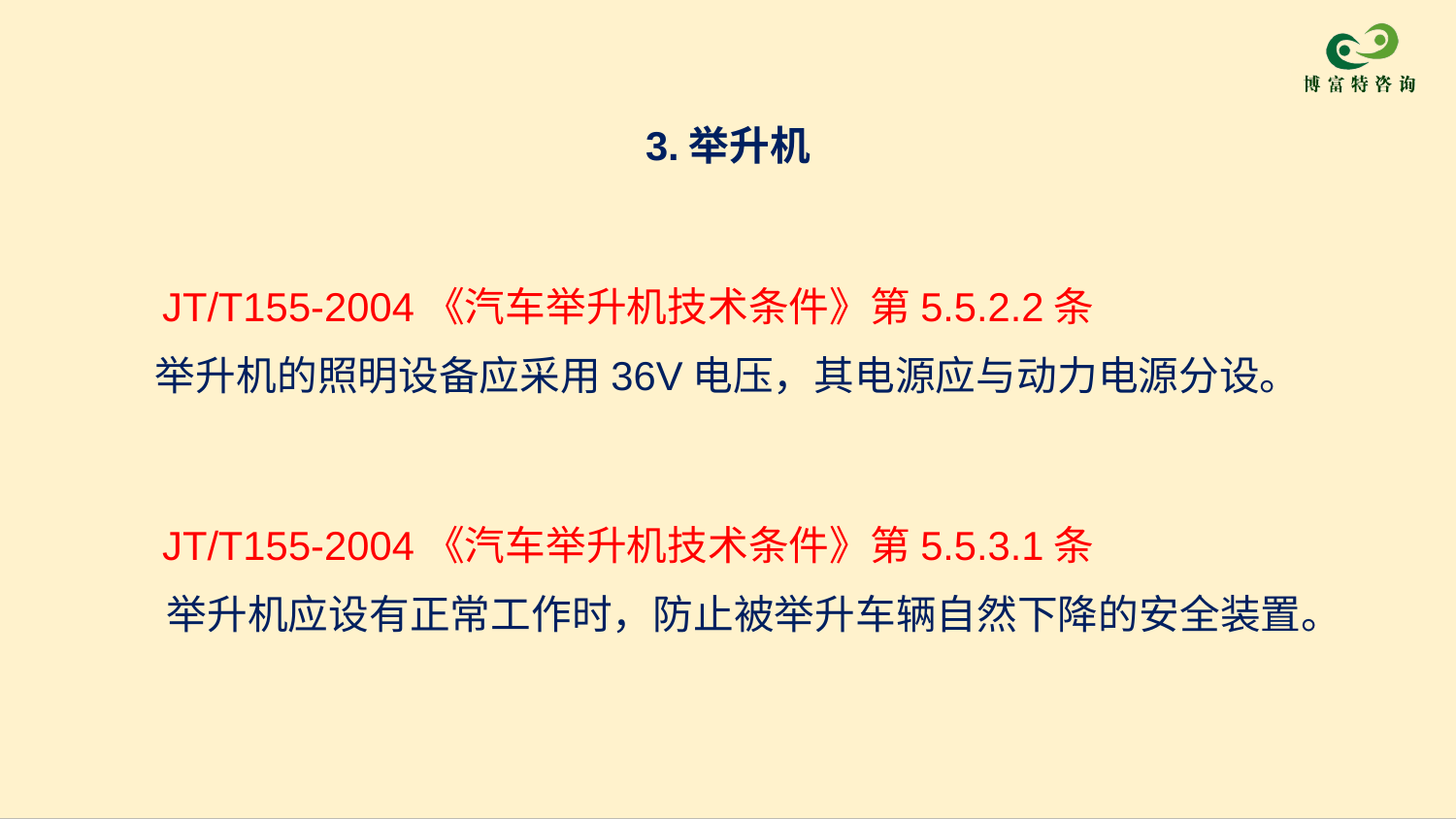

3.举升机
JT/T155-2004《汽车举升机技术条件》第5.5.2.2条
举升机的照明设备应采用36V电压，其电源应与动力电源分设。
JT/T155-2004《汽车举升机技术条件》第5.5.3.1条
举升机应设有正常工作时，防止被举升车辆自然下降的安全装置。